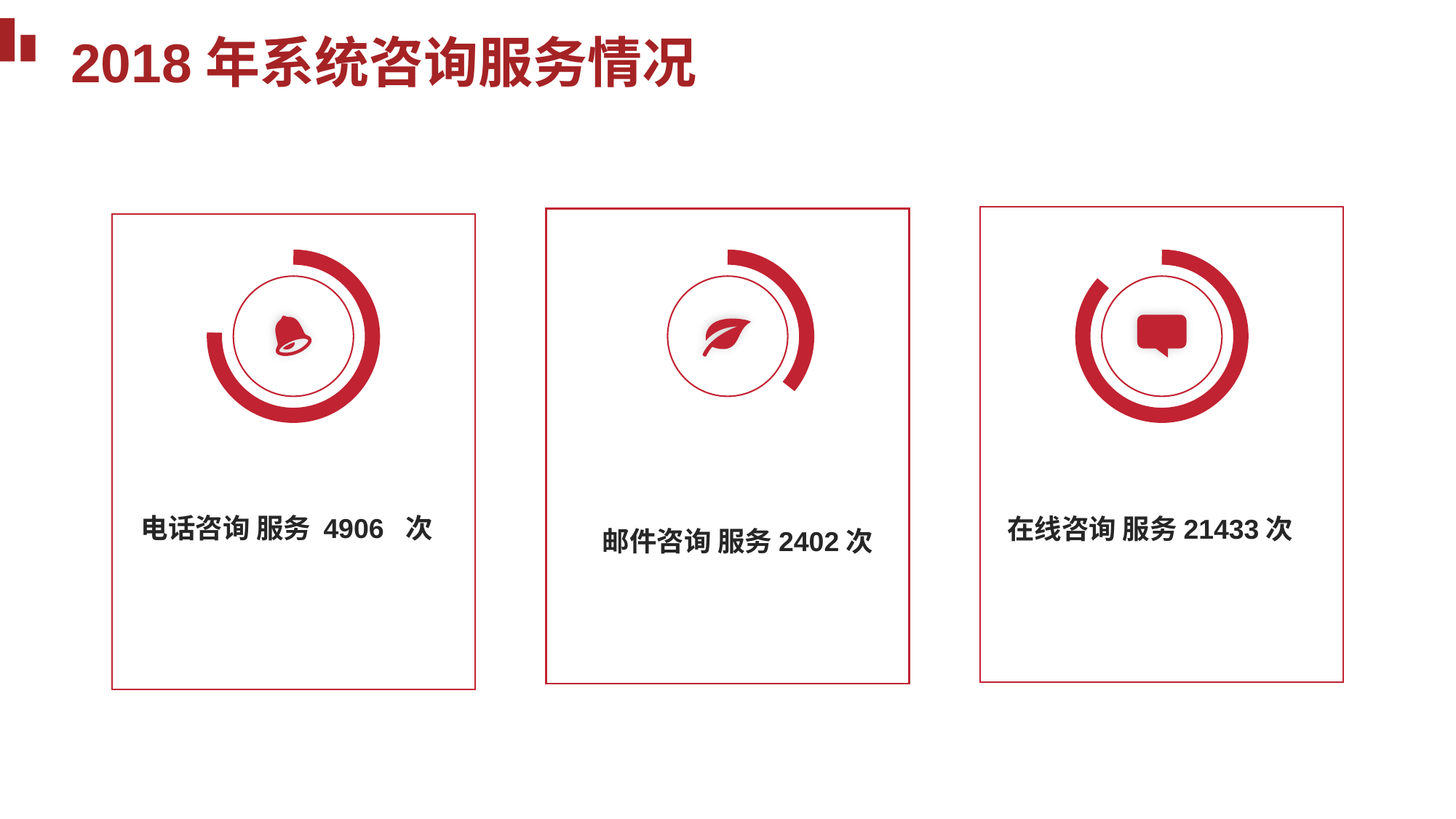

2018年系统咨询服务情况

电话咨询 服务 4906  次
在线咨询 服务21433次
邮件咨询 服务2402次